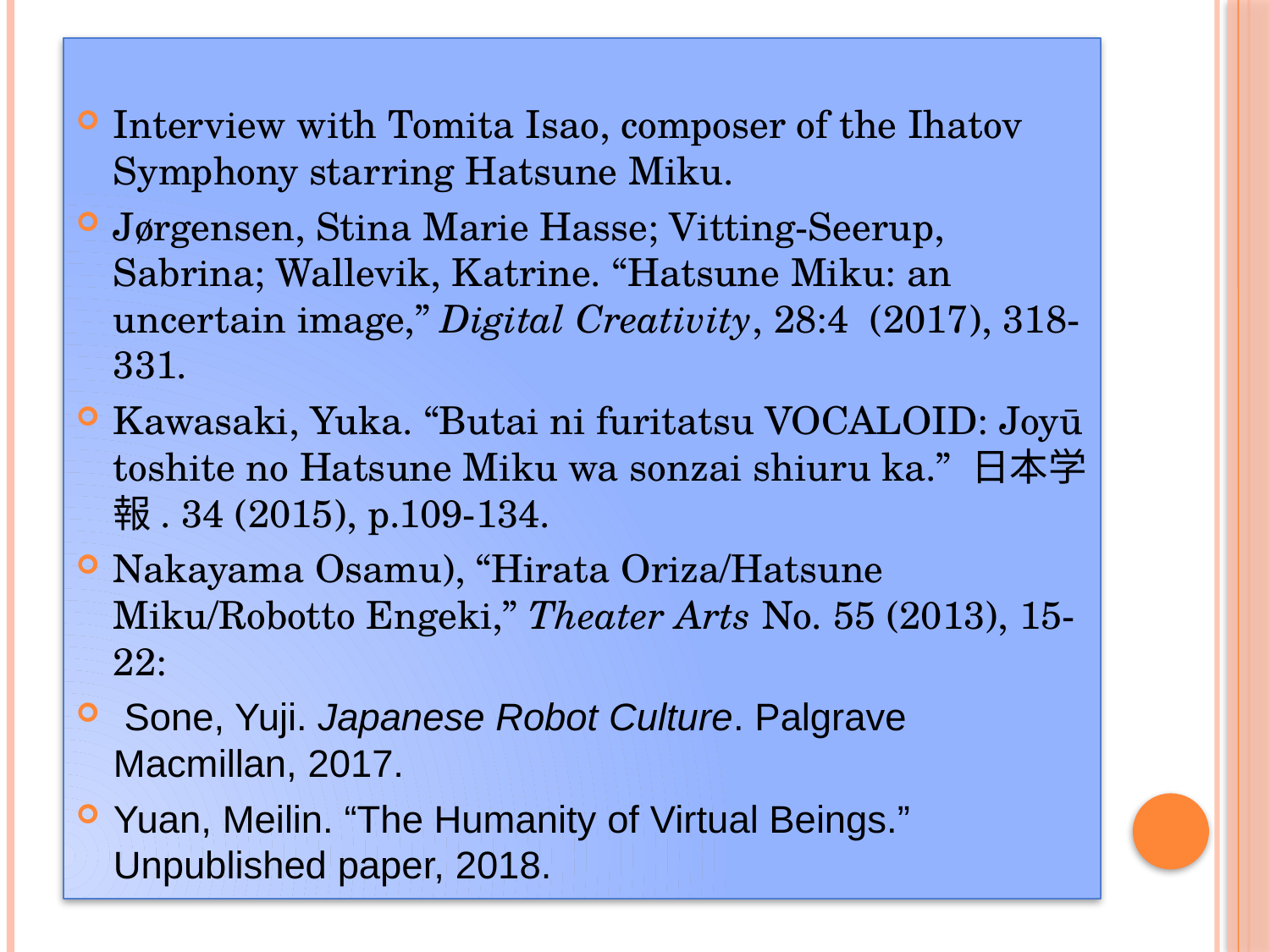

#

Interview with Tomita Isao, composer of the Ihatov Symphony starring Hatsune Miku.
Jørgensen, Stina Marie Hasse; Vitting-Seerup, Sabrina; Wallevik, Katrine. “Hatsune Miku: an uncertain image,” Digital Creativity, 28:4  (2017), 318-331.
Kawasaki, Yuka. “Butai ni furitatsu VOCALOID: Joyū toshite no Hatsune Miku wa sonzai shiuru ka.” 日本学報. 34 (2015), p.109-134.
Nakayama Osamu), “Hirata Oriza/Hatsune Miku/Robotto Engeki,” Theater Arts No. 55 (2013), 15-22:
 Sone, Yuji. Japanese Robot Culture. Palgrave Macmillan, 2017.
Yuan, Meilin. “The Humanity of Virtual Beings.” Unpublished paper, 2018.